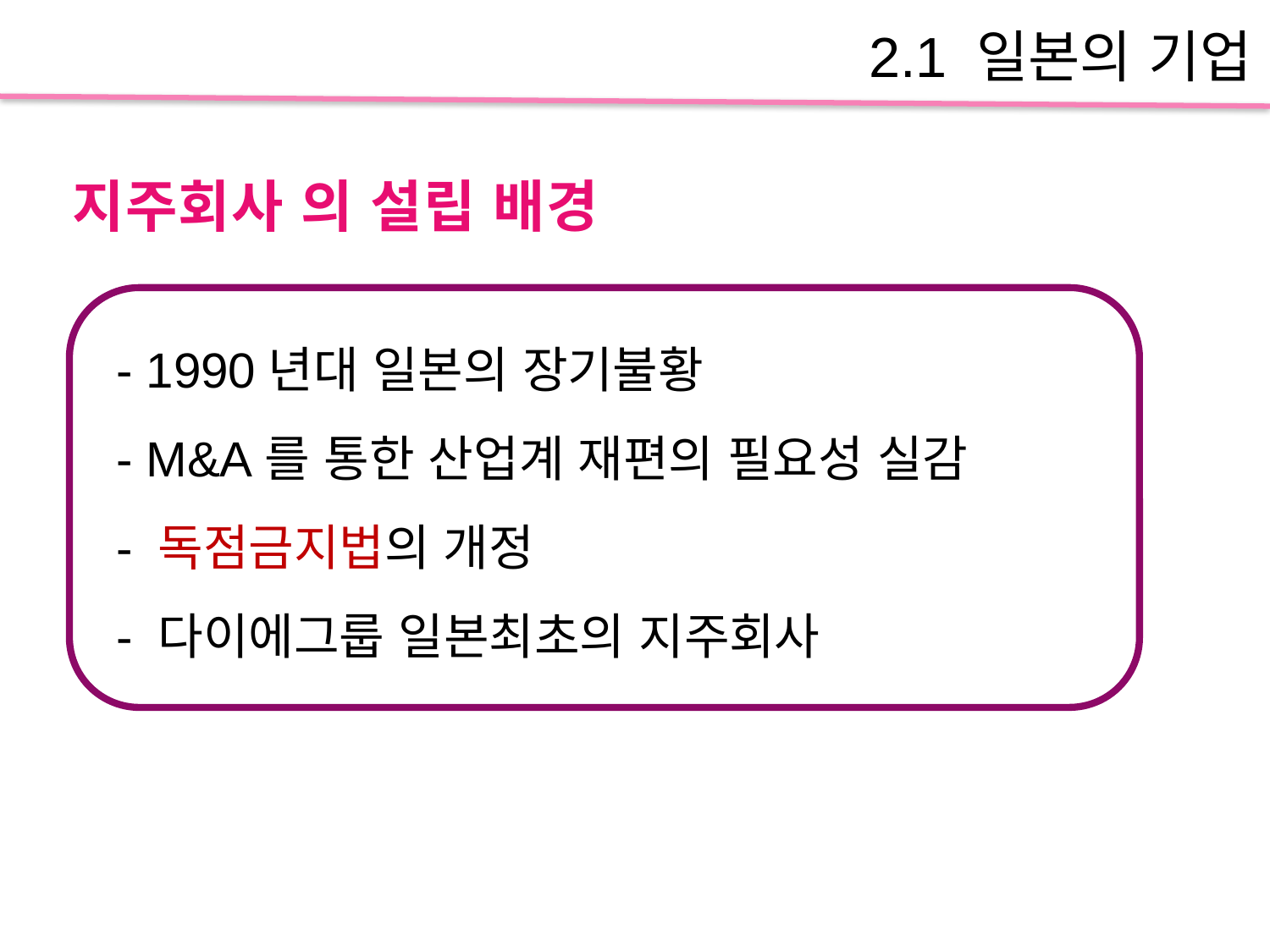

#
2.1 일본의 기업

지주회사 의 설립 배경

 - 1990년대 일본의 장기불황
 - M&A를 통한 산업계 재편의 필요성 실감
 - 독점금지법의 개정
 - 다이에그룹 일본최초의 지주회사